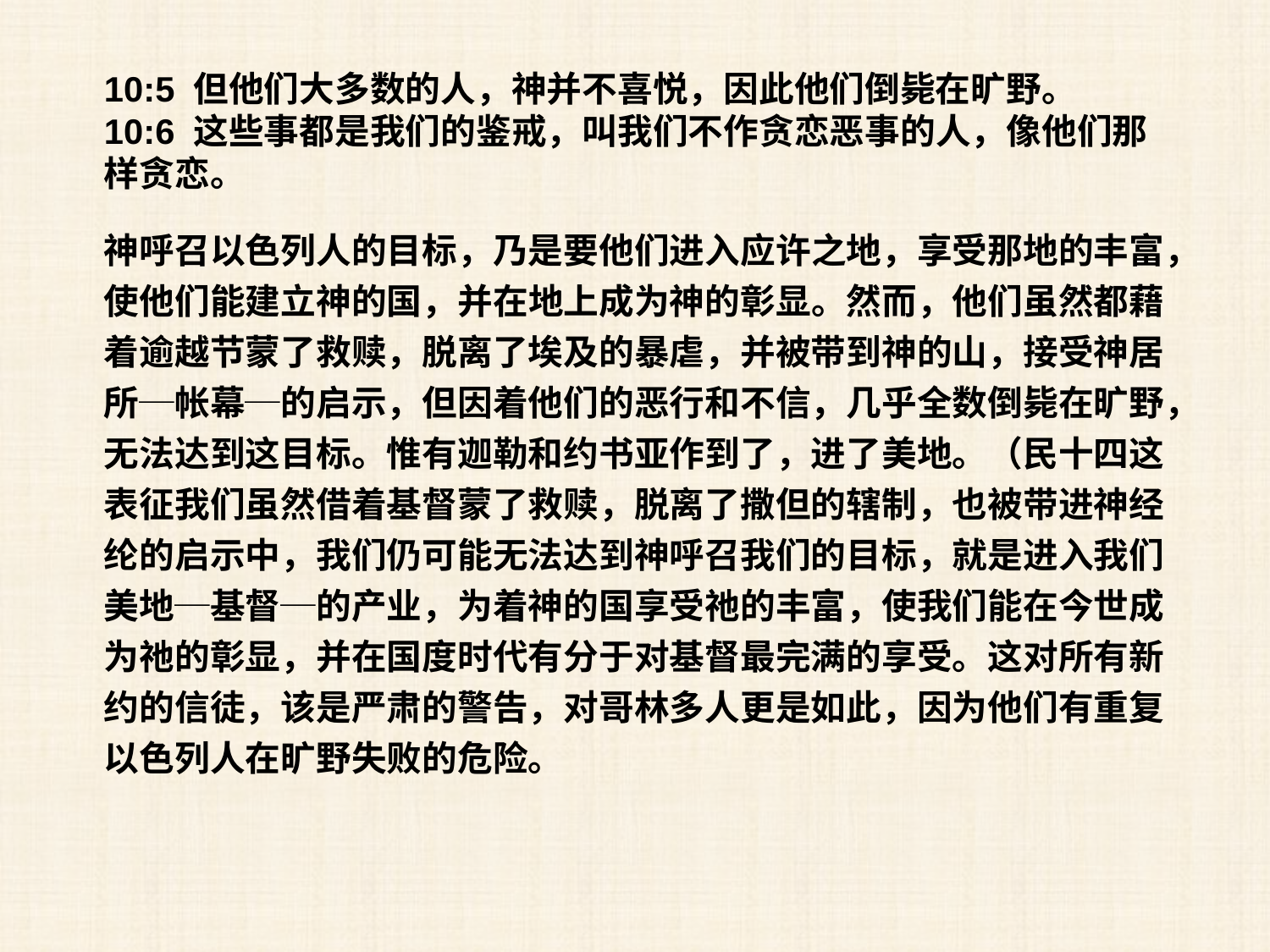

10:5 但他们大多数的人，神并不喜悦，因此他们倒毙在旷野。
10:6 这些事都是我们的鉴戒，叫我们不作贪恋恶事的人，像他们那样贪恋。
神呼召以色列人的目标，乃是要他们进入应许之地，享受那地的丰富，使他们能建立神的国，并在地上成为神的彰显。然而，他们虽然都藉着逾越节蒙了救赎，脱离了埃及的暴虐，并被带到神的山，接受神居所─帐幕─的启示，但因着他们的恶行和不信，几乎全数倒毙在旷野，无法达到这目标。惟有迦勒和约书亚作到了，进了美地。（民十四这表征我们虽然借着基督蒙了救赎，脱离了撒但的辖制，也被带进神经纶的启示中，我们仍可能无法达到神呼召我们的目标，就是进入我们美地─基督─的产业，为着神的国享受祂的丰富，使我们能在今世成为祂的彰显，并在国度时代有分于对基督最完满的享受。这对所有新约的信徒，该是严肃的警告，对哥林多人更是如此，因为他们有重复以色列人在旷野失败的危险。